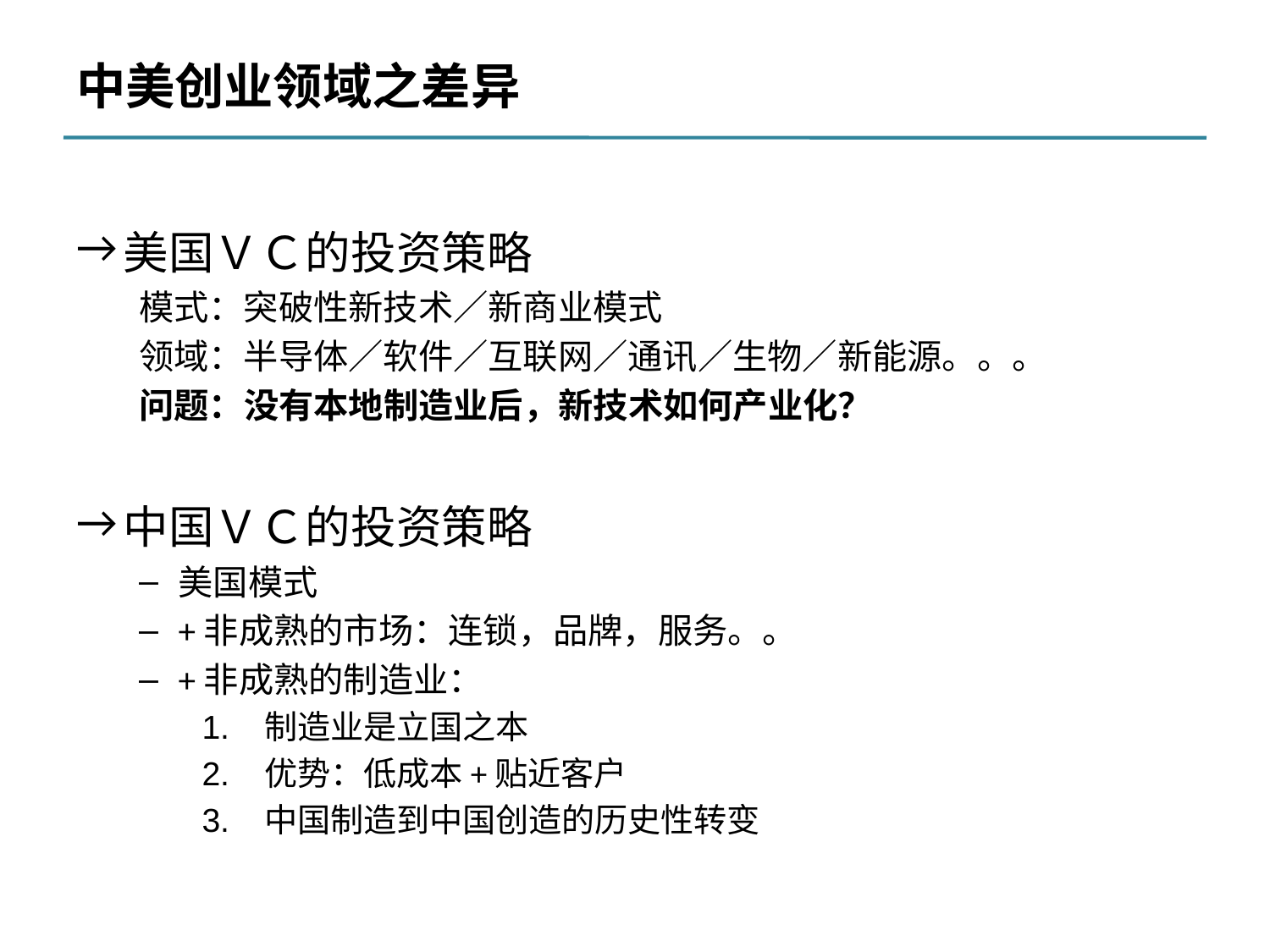

# 中美创业领域之差异

美国ＶＣ的投资策略
模式：突破性新技术／新商业模式
领域：半导体／软件／互联网／通讯／生物／新能源。。。
问题：没有本地制造业后，新技术如何产业化？

中国ＶＣ的投资策略
美国模式
+非成熟的市场：连锁，品牌，服务。。
+非成熟的制造业：
制造业是立国之本
优势：低成本+贴近客户
中国制造到中国创造的历史性转变